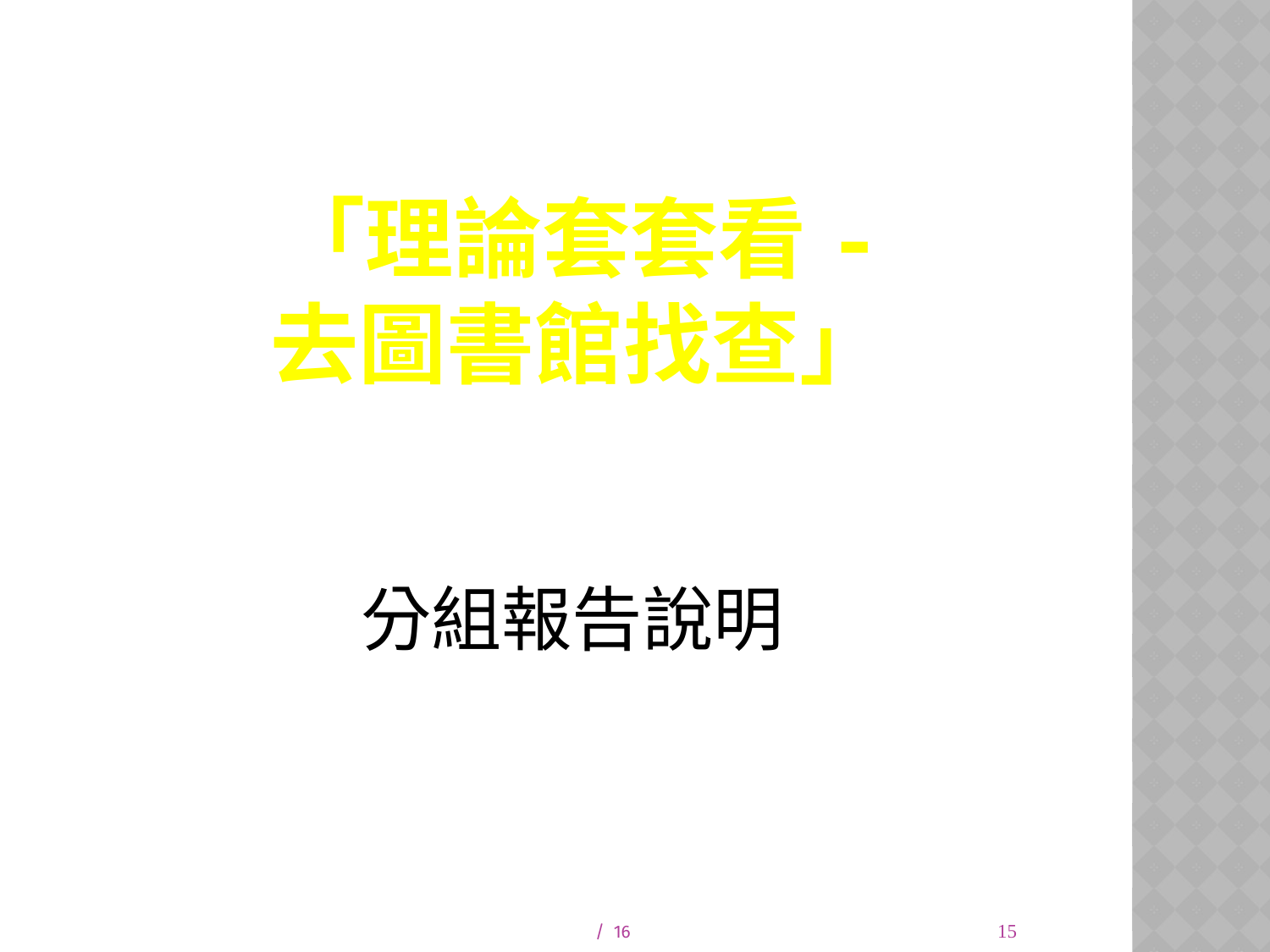

# 「理論套套看- 去圖書館找查」

分組報告說明
15
/  16